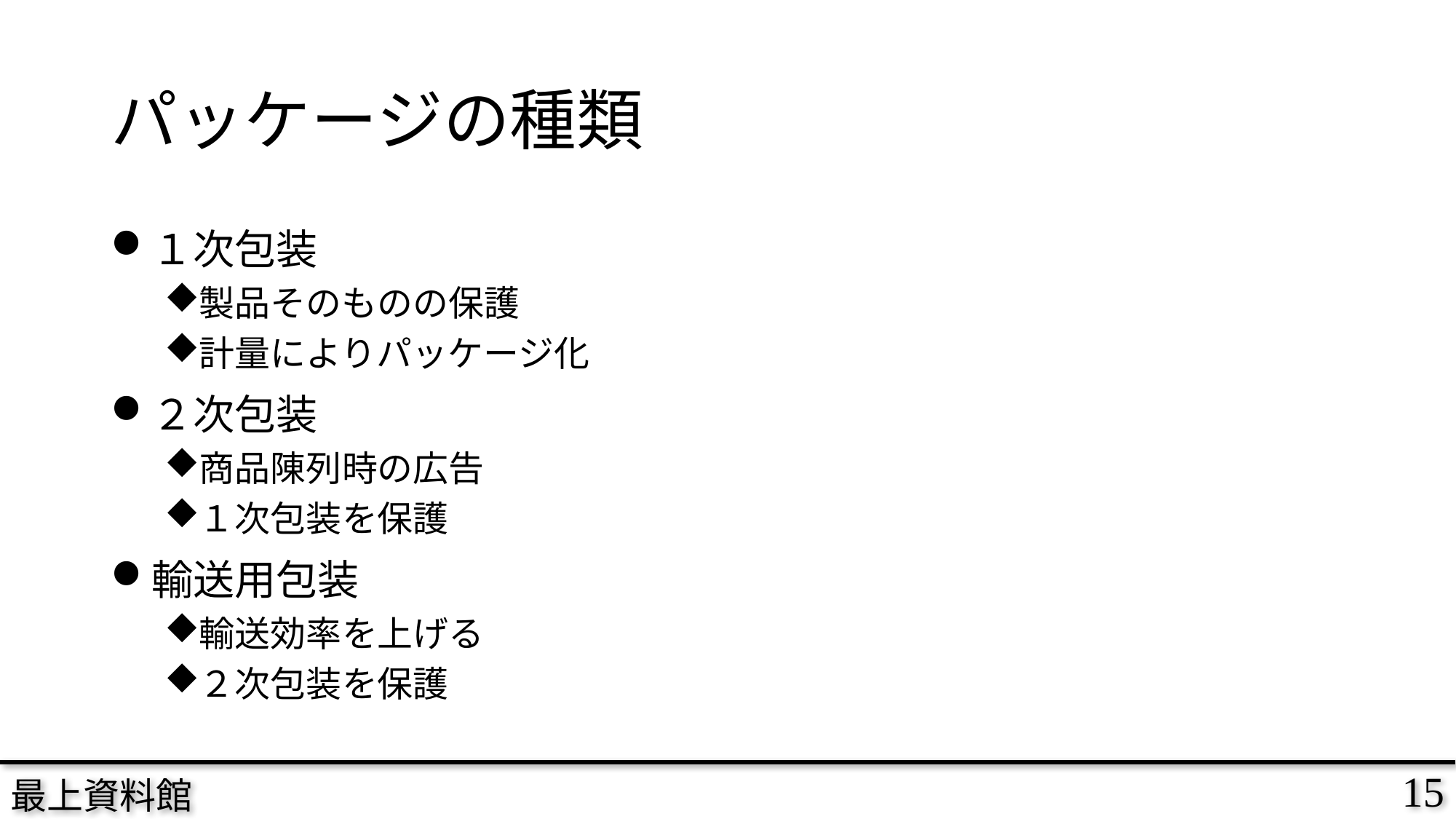

# パッケージの種類
１次包装
製品そのものの保護
計量によりパッケージ化
２次包装
商品陳列時の広告
１次包装を保護
輸送用包装
輸送効率を上げる
２次包装を保護